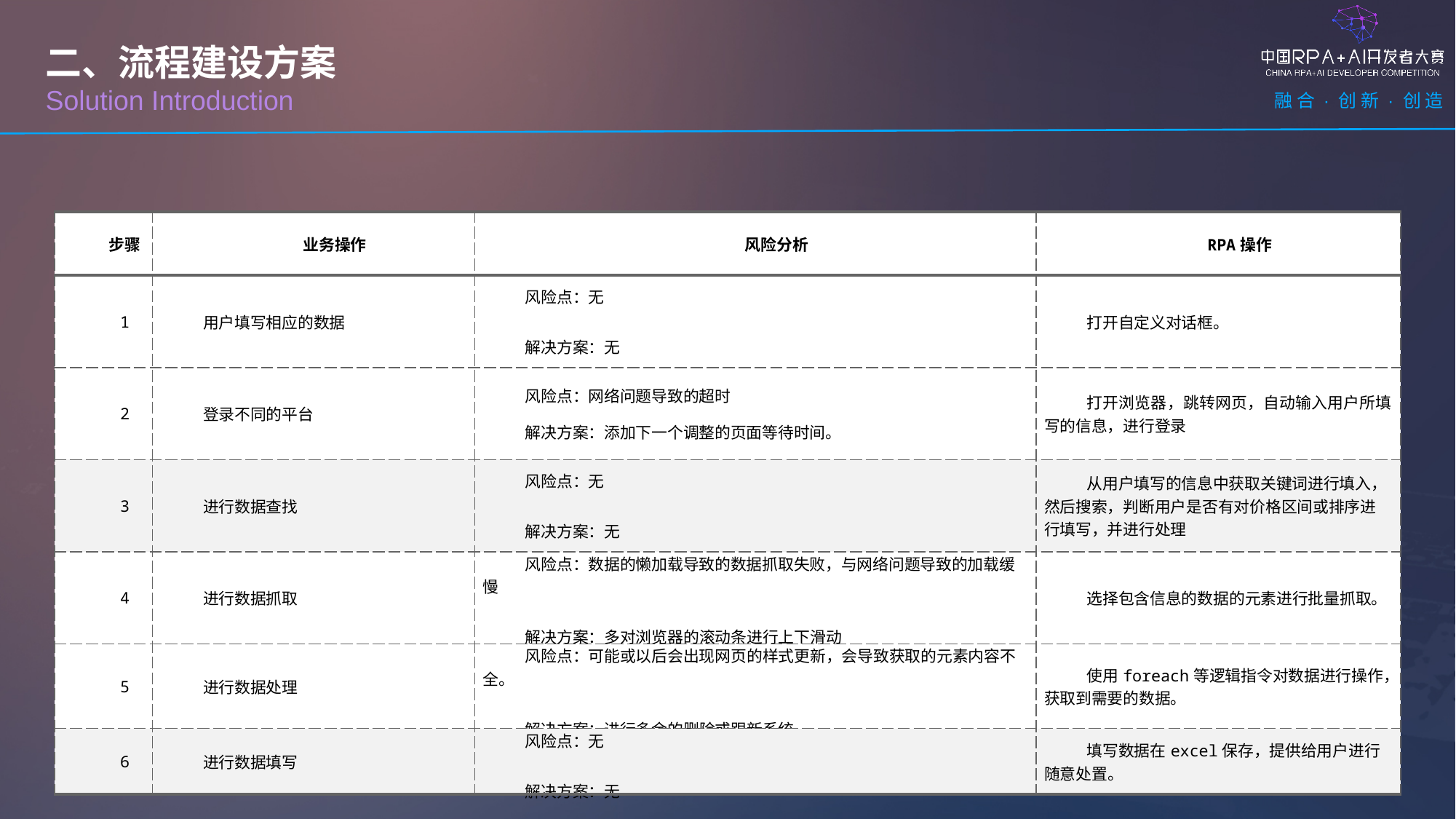

二、流程建设方案
Solution Introduction

| 步骤 | 业务操作 | 风险分析 | RPA操作 |
| --- | --- | --- | --- |
| 1 | 用户填写相应的数据 | 风险点：无 解决方案：无 | 打开自定义对话框。 |
| 2 | 登录不同的平台 | 风险点：网络问题导致的超时 解决方案：添加下一个调整的页面等待时间。 | 打开浏览器，跳转网页，自动输入用户所填写的信息，进行登录 |
| 3 | 进行数据查找 | 风险点：无 解决方案：无 | 从用户填写的信息中获取关键词进行填入，然后搜索，判断用户是否有对价格区间或排序进行填写，并进行处理 |
| 4 | 进行数据抓取 | 风险点：数据的懒加载导致的数据抓取失败，与网络问题导致的加载缓慢 解决方案：多对浏览器的滚动条进行上下滑动 | 选择包含信息的数据的元素进行批量抓取。 |
| 5 | 进行数据处理 | 风险点：可能或以后会出现网页的样式更新，会导致获取的元素内容不全。 解决方案：进行多余的删除或跟新系统。 | 使用foreach等逻辑指令对数据进行操作，获取到需要的数据。 |
| 6 | 进行数据填写 | 风险点：无 解决方案：无 | 填写数据在excel保存，提供给用户进行随意处置。 |